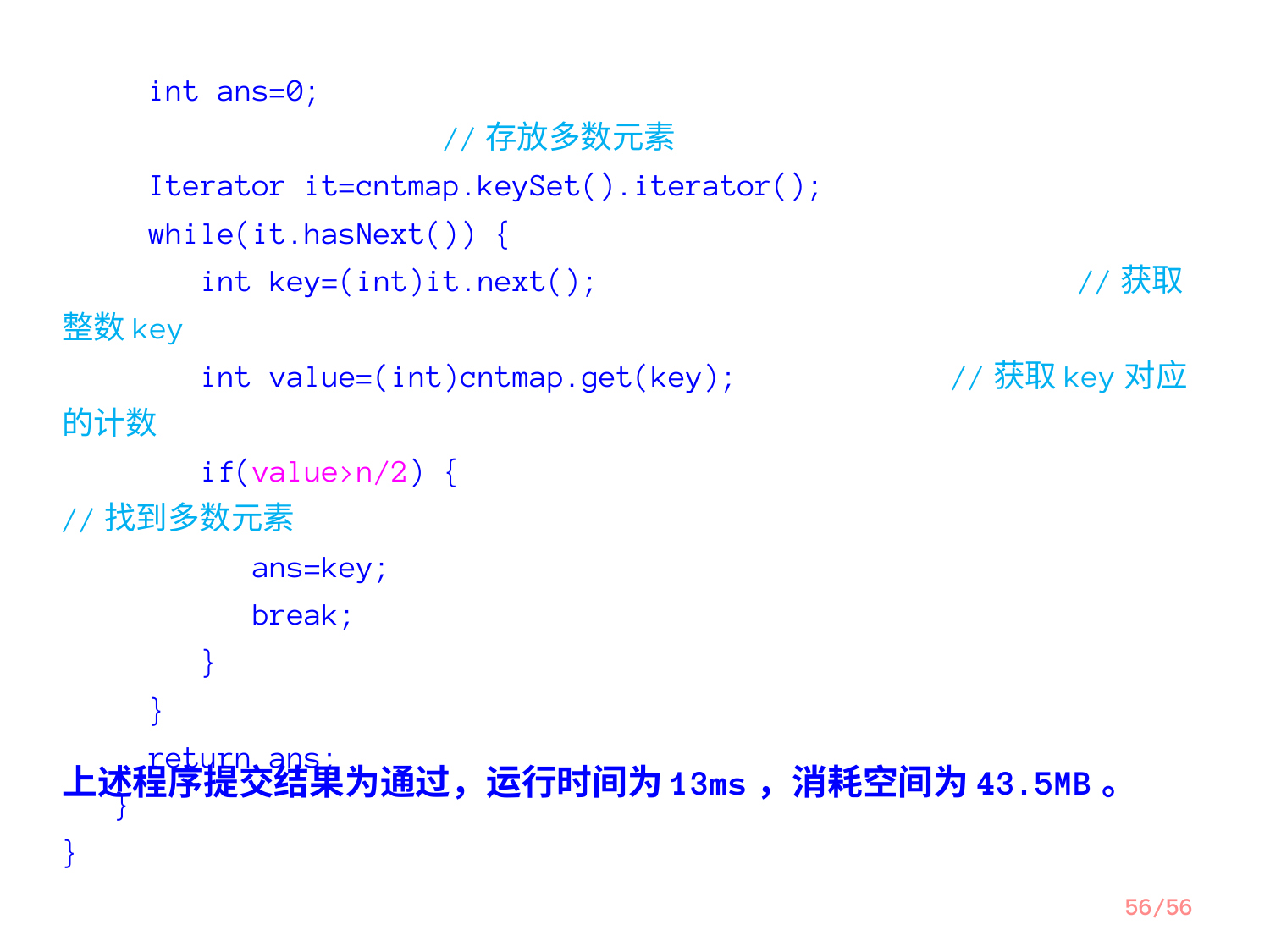

int ans=0;  										//存放多数元素
     Iterator it=cntmap.keySet().iterator();
     while(it.hasNext()) {
        int key=(int)it.next();   				//获取整数key
        int value=(int)cntmap.get(key); 		//获取key对应的计数
        if(value>n/2) {    						//找到多数元素
           ans=key;
           break;
        }
     }
     return ans;
   }
}
上述程序提交结果为通过，运行时间为13ms，消耗空间为43.5MB。
56/56